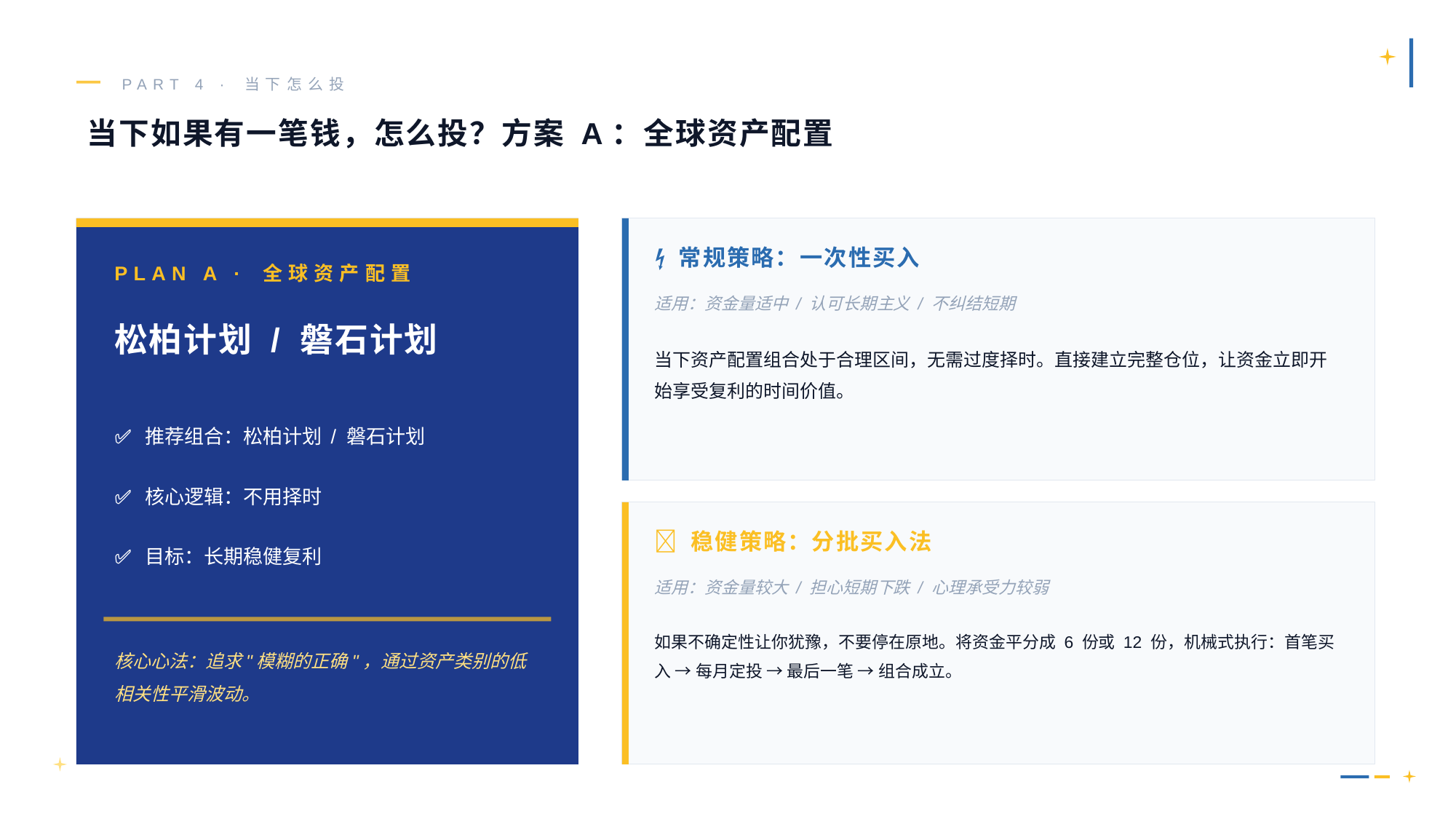

PART 4 · 当下怎么投

当下如果有一笔钱，怎么投？方案 A：全球资产配置

⚡ 常规策略：一次性买入
PLAN A · 全球资产配置
适用：资金量适中 / 认可长期主义 / 不纠结短期
松柏计划 / 磐石计划
当下资产配置组合处于合理区间，无需过度择时。直接建立完整仓位，让资金立即开始享受复利的时间价值。
✅  推荐组合：松柏计划 / 磐石计划
✅  核心逻辑：不用择时

🧱 稳健策略：分批买入法
✅  目标：长期稳健复利
适用：资金量较大 / 担心短期下跌 / 心理承受力较弱

如果不确定性让你犹豫，不要停在原地。将资金平分成 6 份或 12 份，机械式执行：首笔买入 → 每月定投 → 最后一笔 → 组合成立。
核心心法：追求"模糊的正确"，通过资产类别的低相关性平滑波动。